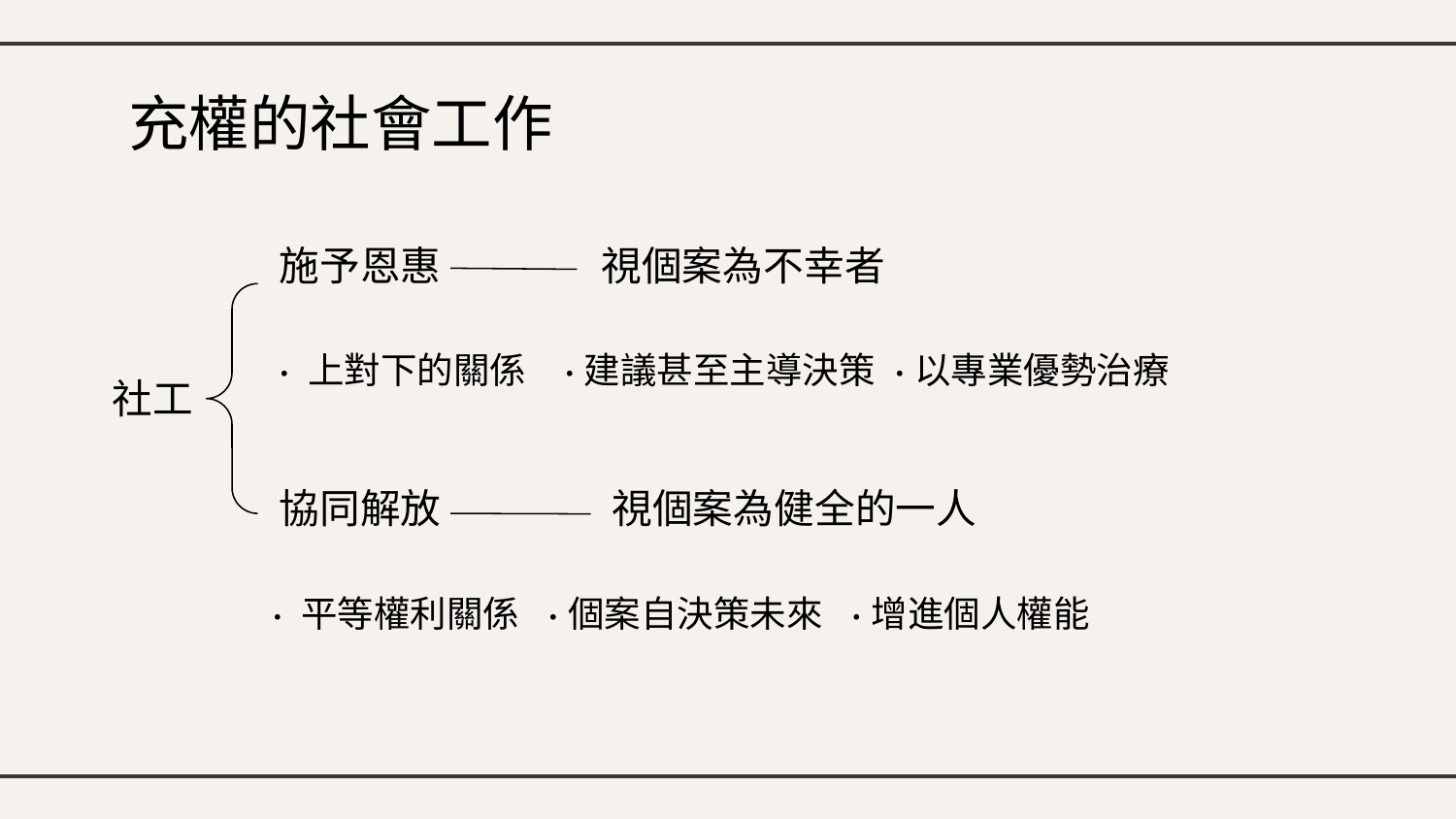

# 充權的社會工作
施予恩惠               視個案為不幸者

協同解放                視個案為健全的一人

• 上對下的關係    • 建議甚至主導決策  • 以專業優勢治療

社工
• 平等權利關係   • 個案自決策未來   • 增進個人權能